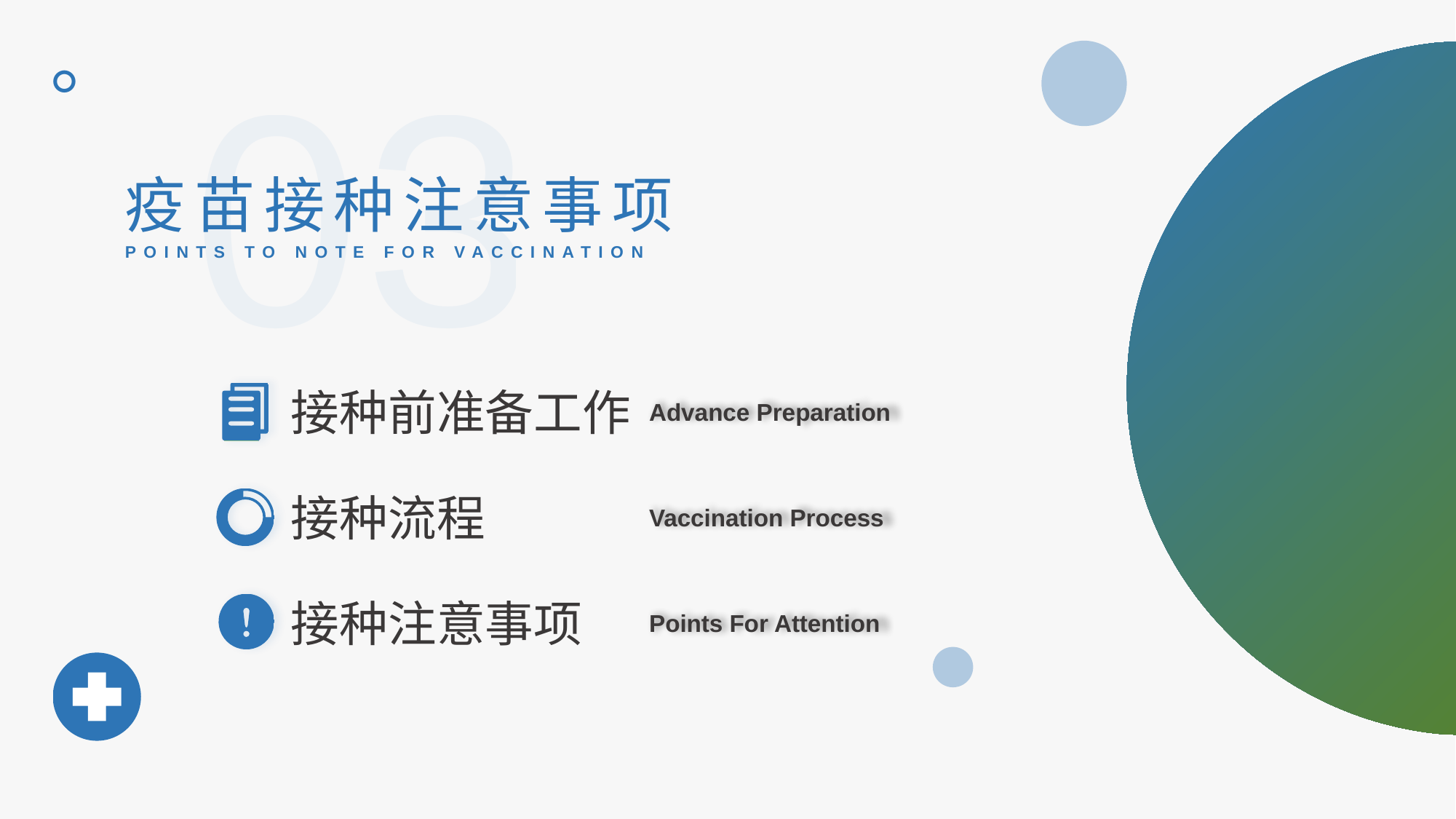

。
03

疫苗接种注意事项
POINTS TO NOTE FOR VACCINATION
接种前准备工作

Advance Preparation
接种流程

Vaccination Process
接种注意事项

Points For Attention